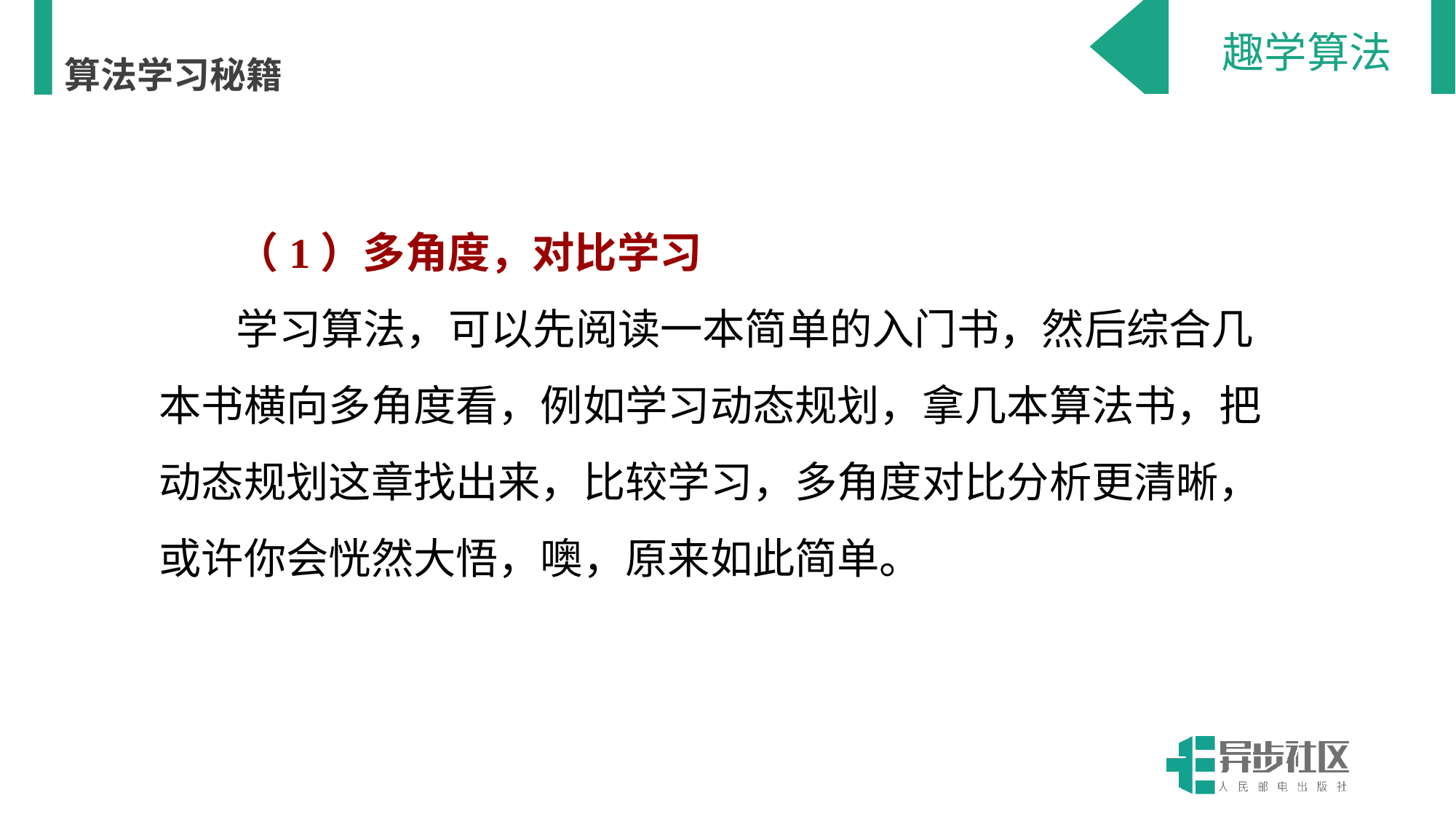

趣学算法

算法学习秘籍
（1）多角度，对比学习
学习算法，可以先阅读一本简单的入门书，然后综合几本书横向多角度看，例如学习动态规划，拿几本算法书，把动态规划这章找出来，比较学习，多角度对比分析更清晰，或许你会恍然大悟，噢，原来如此简单。